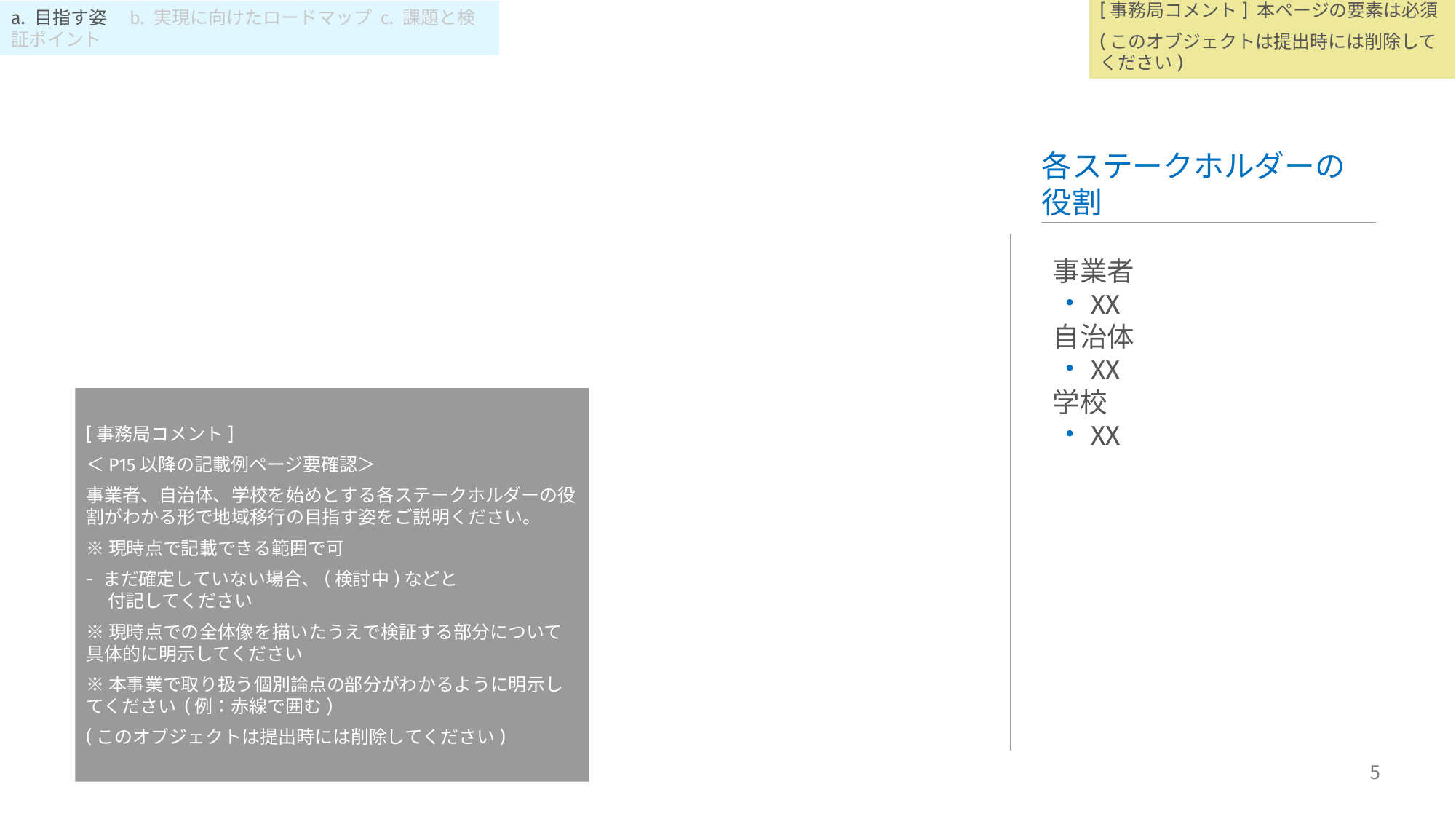

[事務局コメント] 本ページの要素は必須
(このオブジェクトは提出時には削除してください)
a. 目指す姿　b. 実現に向けたロードマップ c. 課題と検証ポイント
# 2. 目指す地域移行の姿 a. 目指す姿
各ステークホルダーの役割
事業者
XX
自治体
XX
学校
XX

[事務局コメント]
＜P15以降の記載例ページ要確認＞
事業者、自治体、学校を始めとする各ステークホルダーの役割がわかる形で地域移行の目指す姿をご説明ください。
※現時点で記載できる範囲で可
- まだ確定していない場合、(検討中)などと
　 付記してください
※現時点での全体像を描いたうえで検証する部分について具体的に明示してください
※本事業で取り扱う個別論点の部分がわかるように明示してください (例：赤線で囲む)
(このオブジェクトは提出時には削除してください)